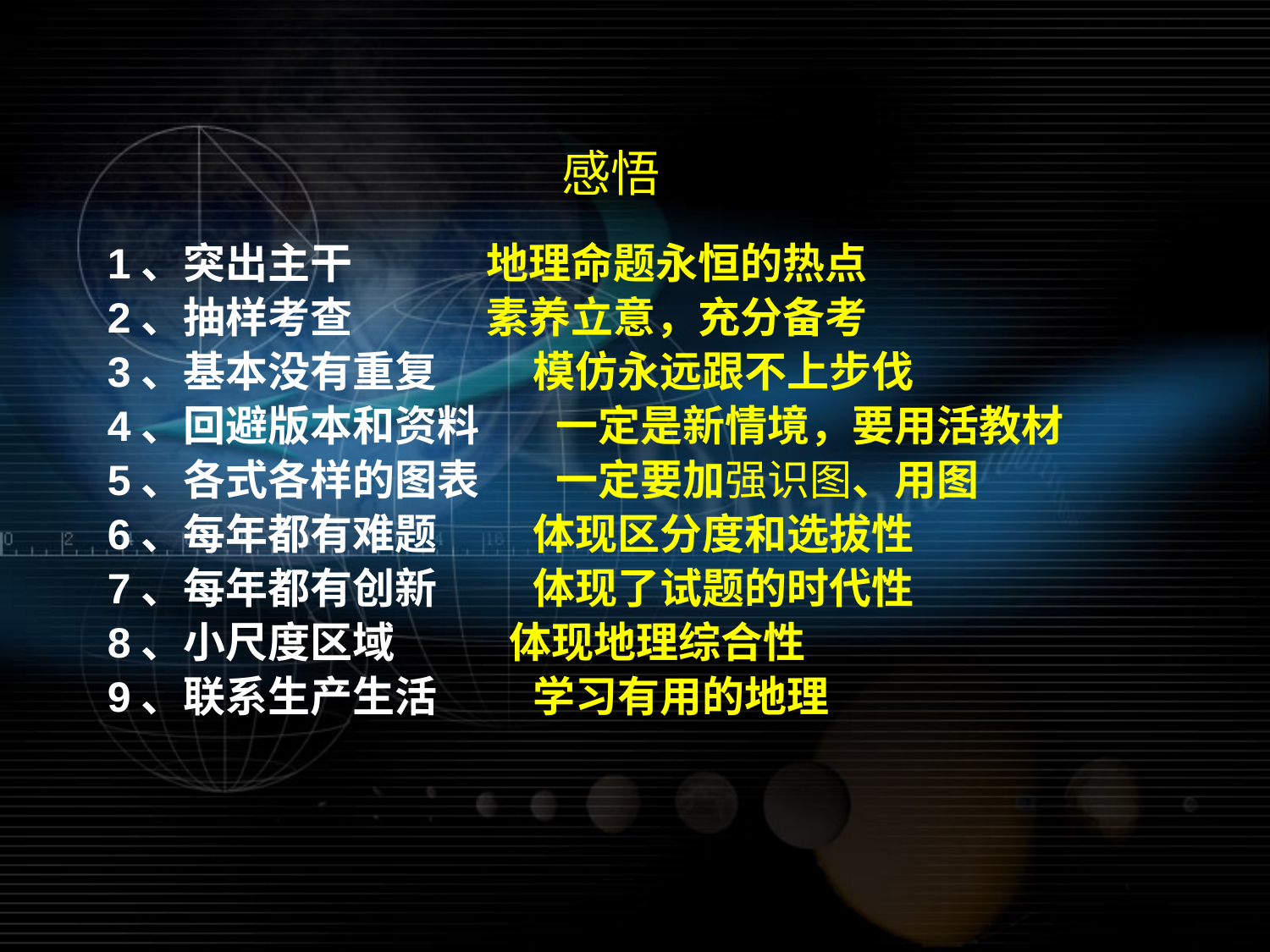

感悟
1、突出主干              地理命题永恒的热点
2、抽样考查              素养立意，充分备考
3、基本没有重复          模仿永远跟不上步伐
4、回避版本和资料        一定是新情境，要用活教材
5、各式各样的图表        一定要加强识图、用图
6、每年都有难题          体现区分度和选拔性
7、每年都有创新          体现了试题的时代性
8、小尺度区域            体现地理综合性
9、联系生产生活          学习有用的地理